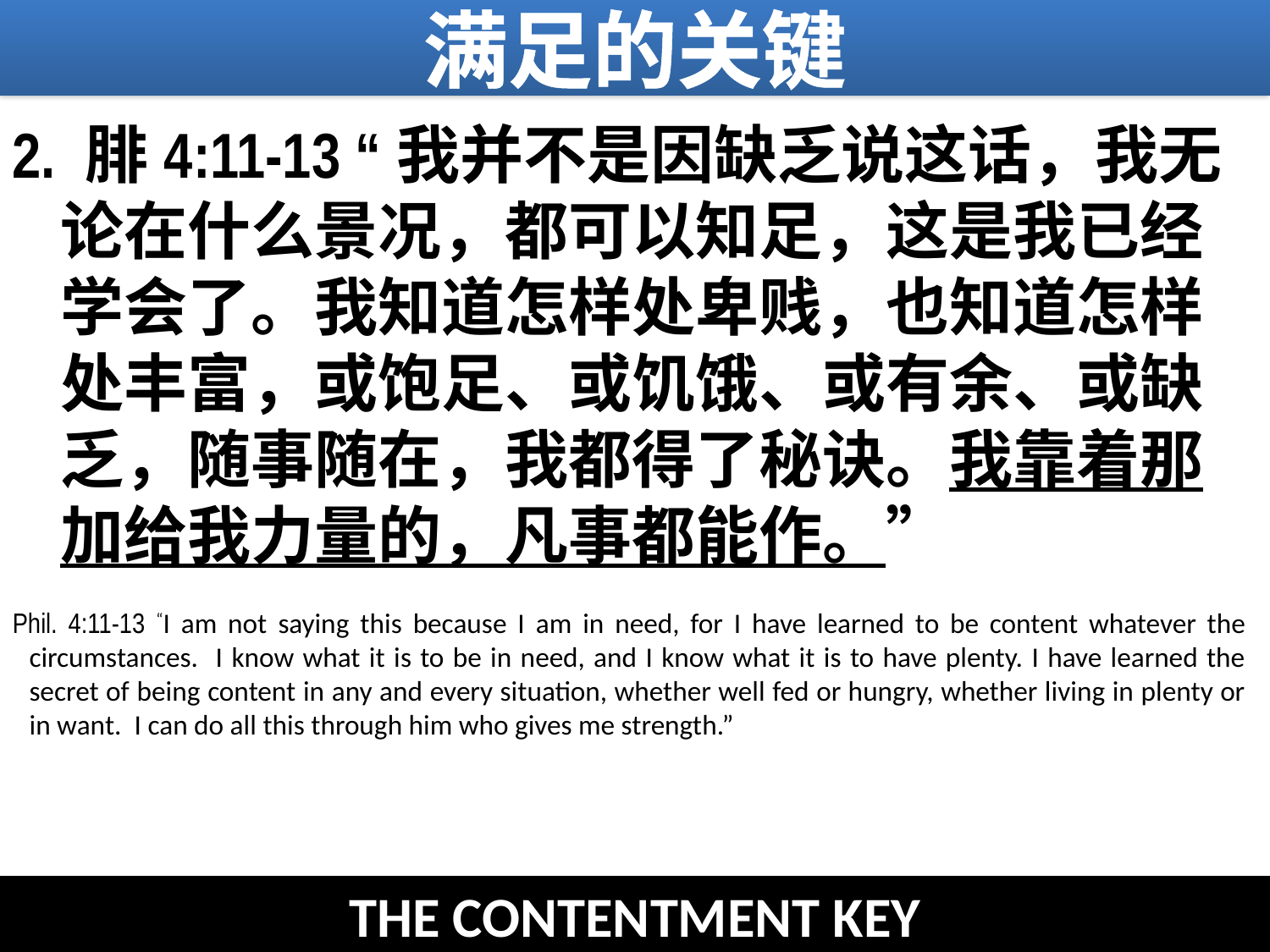

满足的关键
2. 腓4:11-13 “我并不是因缺乏说这话，我无论在什么景况，都可以知足，这是我已经学会了。我知道怎样处卑贱，也知道怎样处丰富，或饱足、或饥饿、或有余、或缺乏，随事随在，我都得了秘诀。我靠着那加给我力量的，凡事都能作。”

Phil. 4:11-13 “I am not saying this because I am in need, for I have learned to be content whatever the circumstances.  I know what it is to be in need, and I know what it is to have plenty. I have learned the secret of being content in any and every situation, whether well fed or hungry, whether living in plenty or in want.  I can do all this through him who gives me strength.”
THE CONTENTMENT KEY